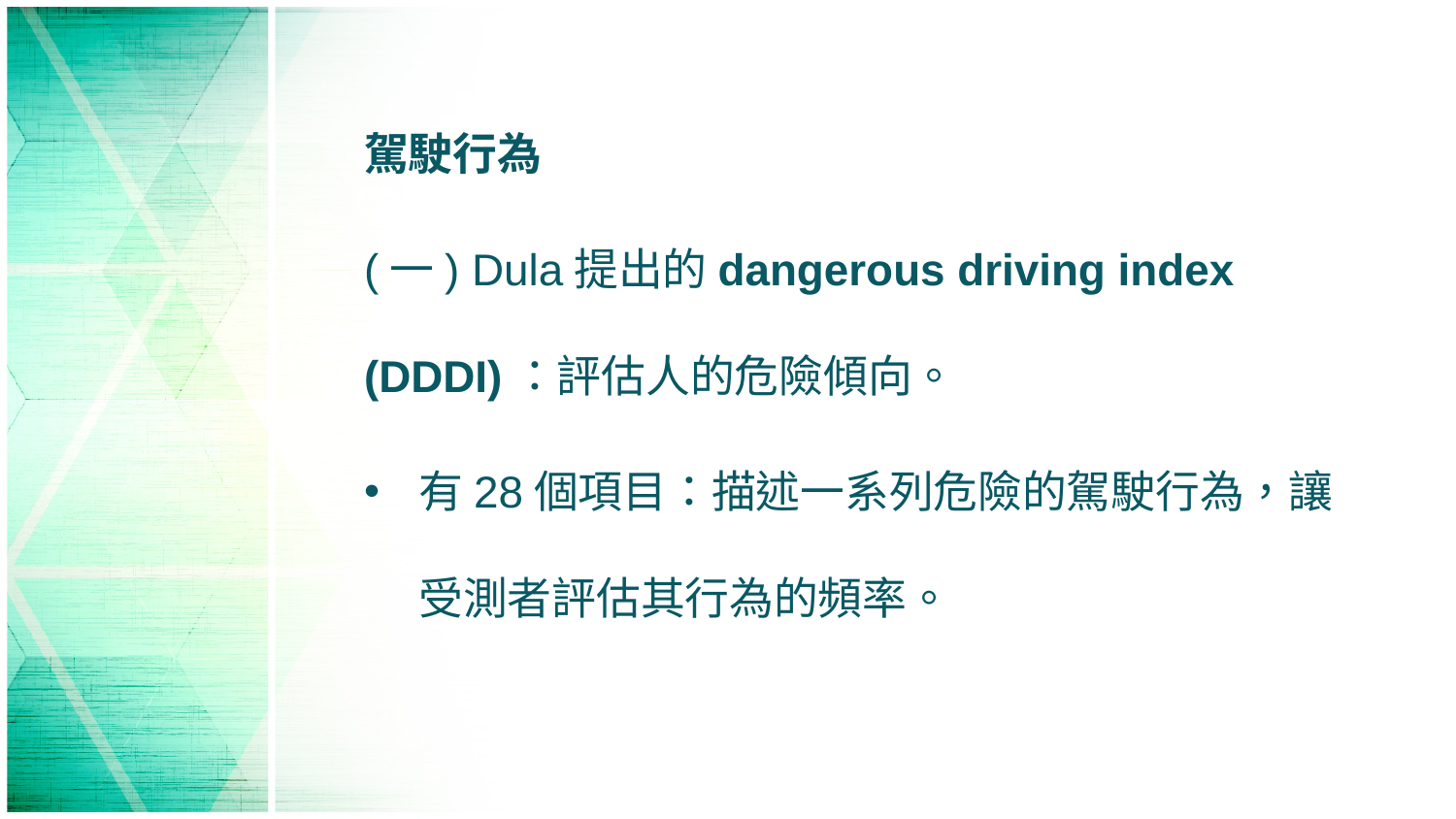

駕駛行為
(一) Dula提出的dangerous driving index (DDDI)：評估人的危險傾向。
有28個項目：描述一系列危險的駕駛行為，讓受測者評估其行為的頻率。